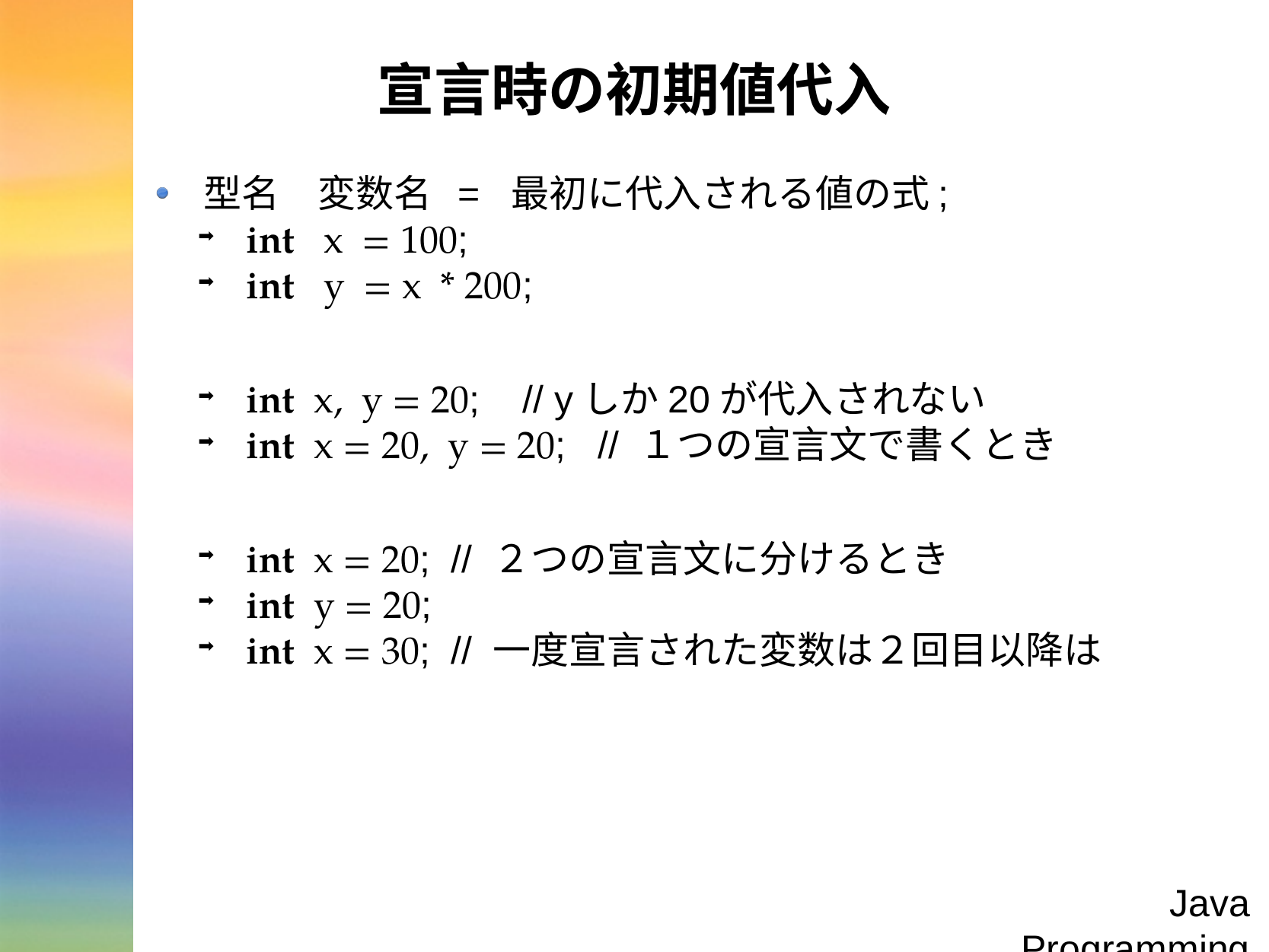

# 宣言時の初期値代入
型名　変数名  =  最初に代入される値の式;
int   x  = 100;
int   y  = x  * 200;

int  x,  y = 20;    // yしか20が代入されない
int  x = 20,  y = 20;   // １つの宣言文で書くとき

int  x = 20;  // ２つの宣言文に分けるとき
int  y = 20;
int  x = 30;  // 一度宣言された変数は２回目以降は